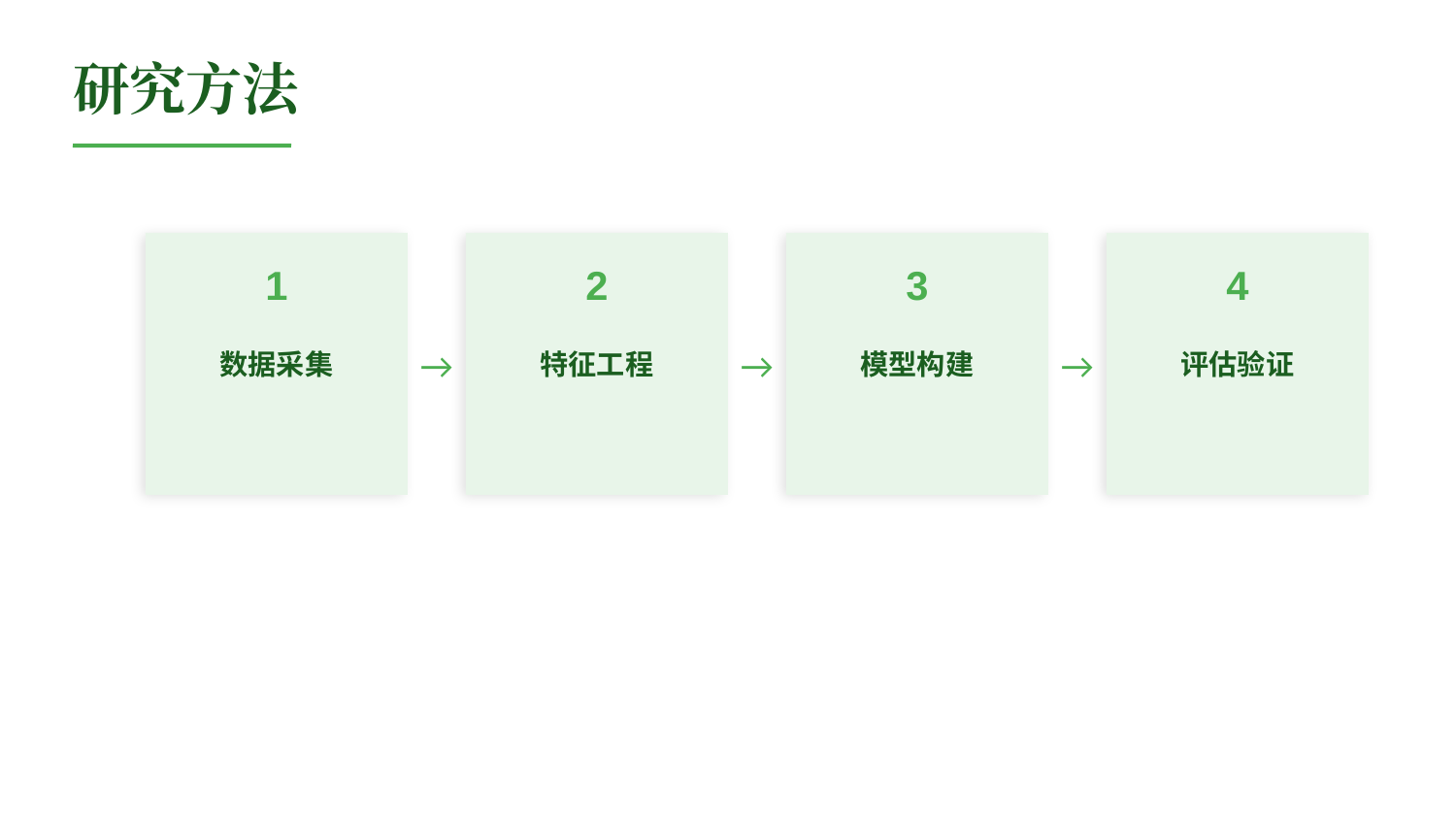

研究方法

1
2
3
4
数据采集
→
特征工程
→
模型构建
→
评估验证